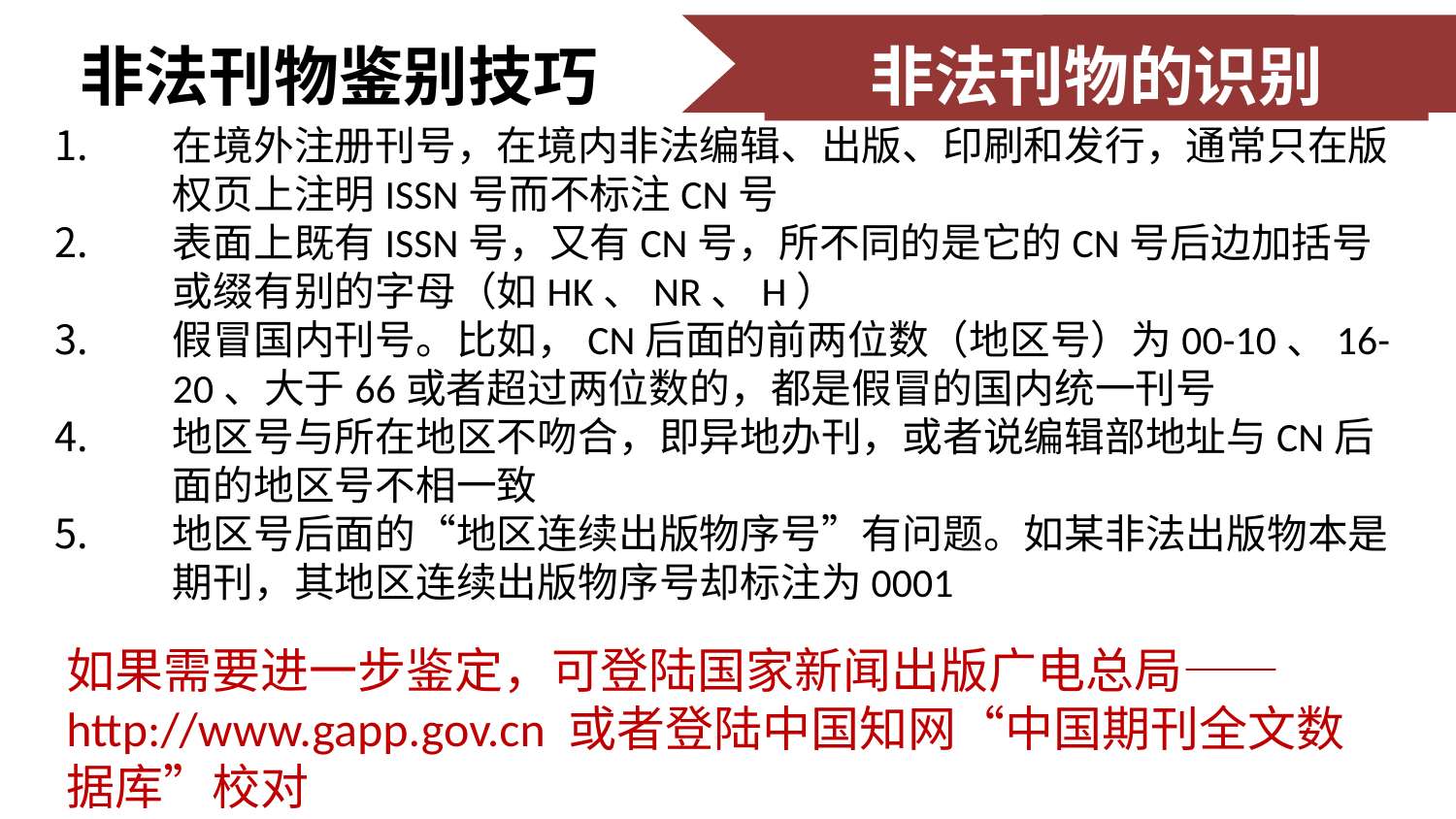

非法刊物的识别

非法刊物鉴别技巧
在境外注册刊号，在境内非法编辑、出版、印刷和发行，通常只在版权页上注明ISSN号而不标注CN号
表面上既有ISSN号，又有CN号，所不同的是它的CN号后边加括号或缀有别的字母（如HK、NR、H）
假冒国内刊号。比如，CN后面的前两位数（地区号）为00-10、16-20、大于66或者超过两位数的，都是假冒的国内统一刊号
地区号与所在地区不吻合，即异地办刊，或者说编辑部地址与CN后面的地区号不相一致
地区号后面的“地区连续出版物序号”有问题。如某非法出版物本是期刊，其地区连续出版物序号却标注为0001

如果需要进一步鉴定，可登陆国家新闻出版广电总局—— http://www.gapp.gov.cn 或者登陆中国知网“中国期刊全文数据库”校对